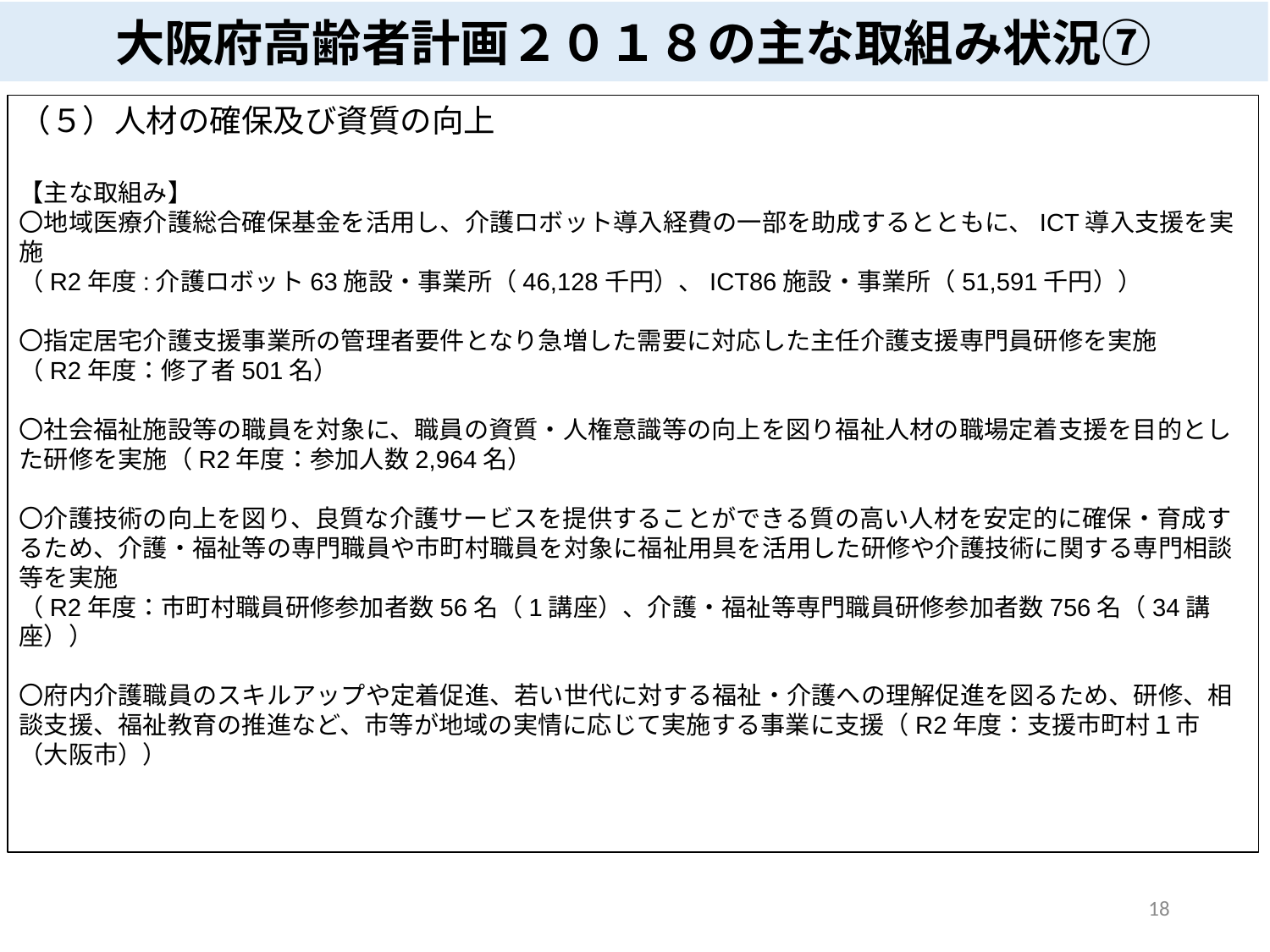

大阪府高齢者計画２０１８の主な取組み状況⑦
（５）人材の確保及び資質の向上

【主な取組み】
〇地域医療介護総合確保基金を活用し、介護ロボット導入経費の一部を助成するとともに、ICT導入支援を実施
（R2年度:介護ロボット63施設・事業所（46,128千円）、ICT86施設・事業所（51,591千円））

〇指定居宅介護支援事業所の管理者要件となり急増した需要に対応した主任介護支援専門員研修を実施
（R2年度：修了者501名）

〇社会福祉施設等の職員を対象に、職員の資質・人権意識等の向上を図り福祉人材の職場定着支援を目的とした研修を実施（R2年度：参加人数2,964名）

〇介護技術の向上を図り、良質な介護サービスを提供することができる質の高い人材を安定的に確保・育成するため、介護・福祉等の専門職員や市町村職員を対象に福祉用具を活用した研修や介護技術に関する専門相談等を実施
（R2年度：市町村職員研修参加者数56名（1講座）、介護・福祉等専門職員研修参加者数756名（34講座））

〇府内介護職員のスキルアップや定着促進、若い世代に対する福祉・介護への理解促進を図るため、研修、相談支援、福祉教育の推進など、市等が地域の実情に応じて実施する事業に支援（R2年度：支援市町村１市（大阪市））
18